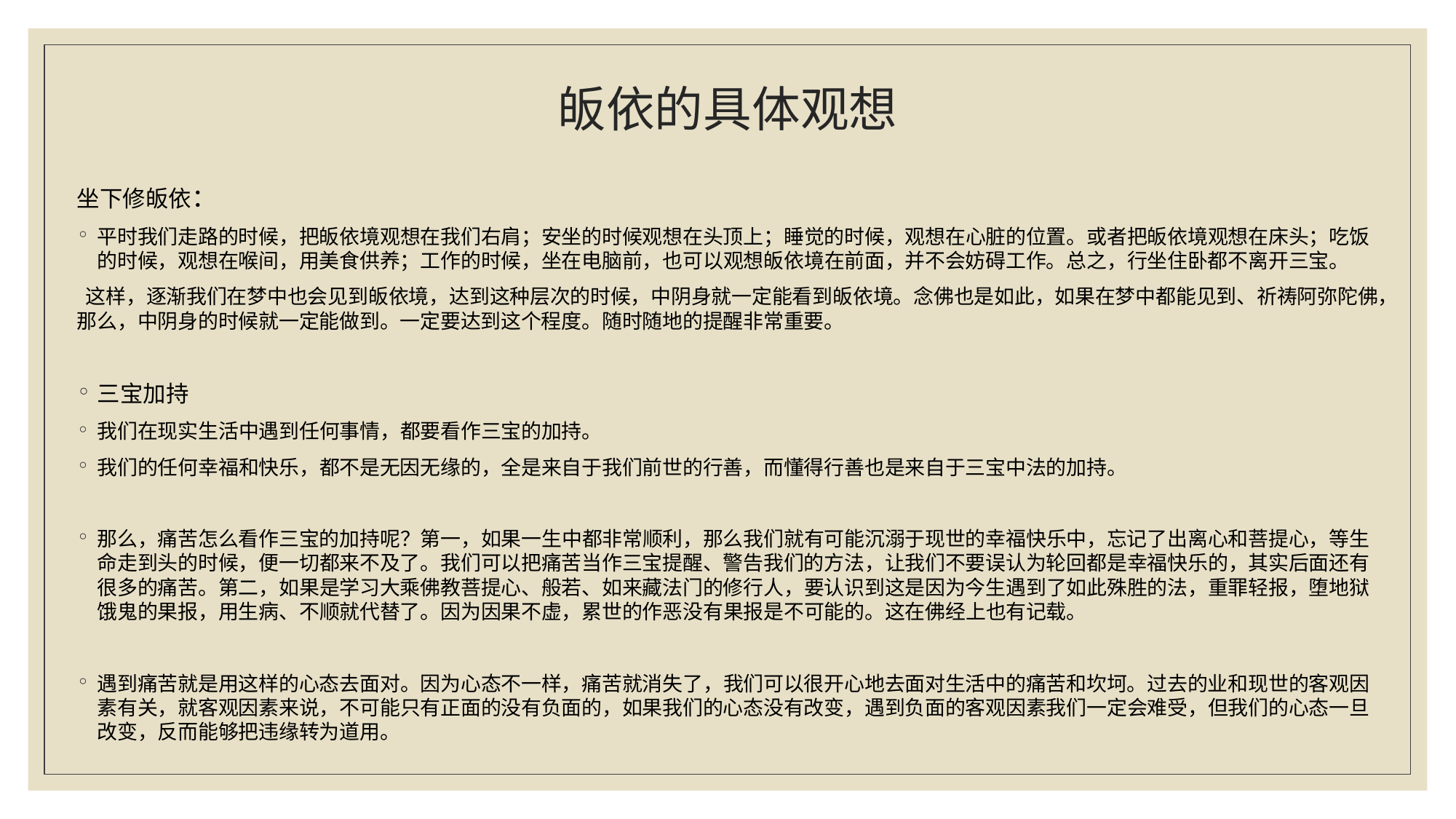

# 皈依的具体观想
坐下修皈依：
平时我们走路的时候，把皈依境观想在我们右肩；安坐的时候观想在头顶上；睡觉的时候，观想在心脏的位置。或者把皈依境观想在床头；吃饭的时候，观想在喉间，用美食供养；工作的时候，坐在电脑前，也可以观想皈依境在前面，并不会妨碍工作。总之，行坐住卧都不离开三宝。
 这样，逐渐我们在梦中也会见到皈依境，达到这种层次的时候，中阴身就一定能看到皈依境。念佛也是如此，如果在梦中都能见到、祈祷阿弥陀佛，那么，中阴身的时候就一定能做到。一定要达到这个程度。随时随地的提醒非常重要。

三宝加持
我们在现实生活中遇到任何事情，都要看作三宝的加持。
我们的任何幸福和快乐，都不是无因无缘的，全是来自于我们前世的行善，而懂得行善也是来自于三宝中法的加持。

那么，痛苦怎么看作三宝的加持呢？第一，如果一生中都非常顺利，那么我们就有可能沉溺于现世的幸福快乐中，忘记了出离心和菩提心，等生命走到头的时候，便一切都来不及了。我们可以把痛苦当作三宝提醒、警告我们的方法，让我们不要误认为轮回都是幸福快乐的，其实后面还有很多的痛苦。第二，如果是学习大乘佛教菩提心、般若、如来藏法门的修行人，要认识到这是因为今生遇到了如此殊胜的法，重罪轻报，堕地狱饿鬼的果报，用生病、不顺就代替了。因为因果不虚，累世的作恶没有果报是不可能的。这在佛经上也有记载。

遇到痛苦就是用这样的心态去面对。因为心态不一样，痛苦就消失了，我们可以很开心地去面对生活中的痛苦和坎坷。过去的业和现世的客观因素有关，就客观因素来说，不可能只有正面的没有负面的，如果我们的心态没有改变，遇到负面的客观因素我们一定会难受，但我们的心态一旦改变，反而能够把违缘转为道用。